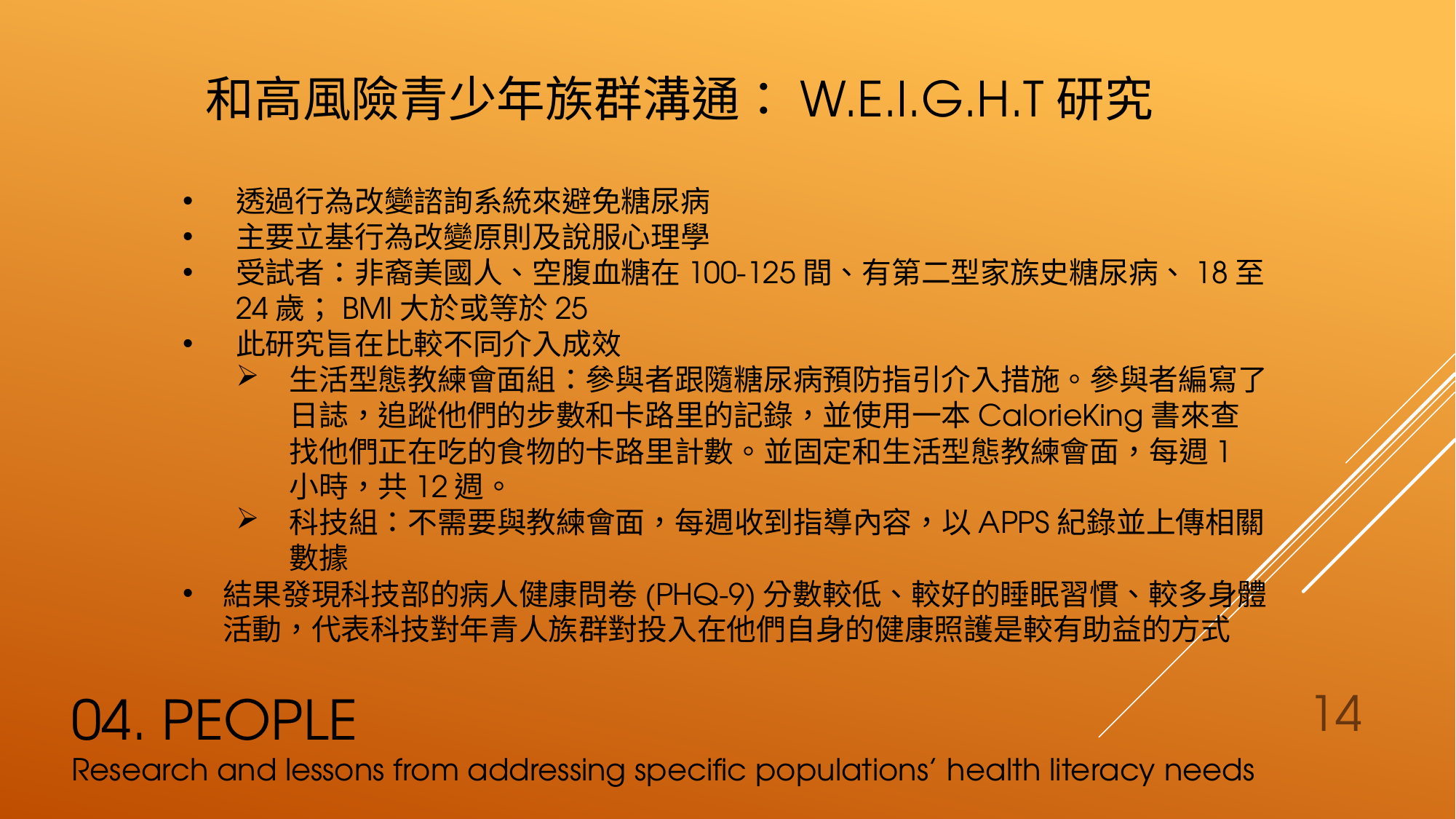

和高風險青少年族群溝通：W.E.I.G.H.T研究
透過行為改變諮詢系統來避免糖尿病
主要立基行為改變原則及說服心理學
受試者：非裔美國人、空腹血糖在100-125間、有第二型家族史糖尿病、18至24歲；BMI大於或等於25
此研究旨在比較不同介入成效
生活型態教練會面組：參與者跟隨糖尿病預防指引介入措施。參與者編寫了日誌，追蹤他們的步數和卡路里的記錄，並使用一本CalorieKing書來查找他們正在吃的食物的卡路里計數。並固定和生活型態教練會面，每週1小時，共12週。
科技組：不需要與教練會面，每週收到指導內容，以APPS紀錄並上傳相關數據
結果發現科技部的病人健康問卷(PHQ-9)分數較低、較好的睡眠習慣、較多身體活動，代表科技對年青人族群對投入在他們自身的健康照護是較有助益的方式
# 04. People Research and lessons from addressing specific populations’ health literacy needs
14